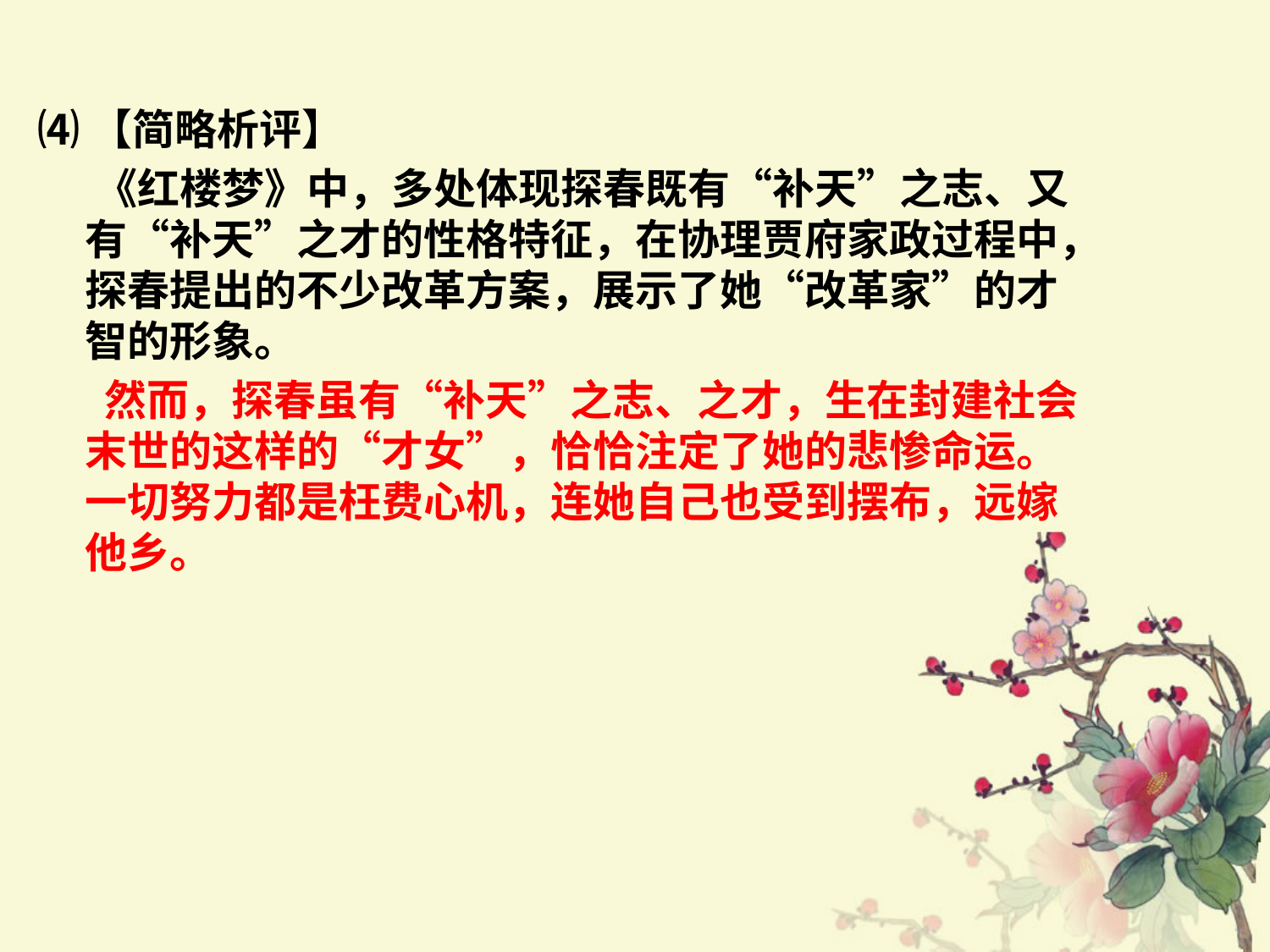

⑷【简略析评】
     《红楼梦》中，多处体现探春既有“补天”之志、又有“补天”之才的性格特征，在协理贾府家政过程中，探春提出的不少改革方案，展示了她“改革家”的才智的形象。
      然而，探春虽有“补天”之志、之才，生在封建社会末世的这样的“才女”，恰恰注定了她的悲惨命运。一切努力都是枉费心机，连她自己也受到摆布，远嫁他乡。